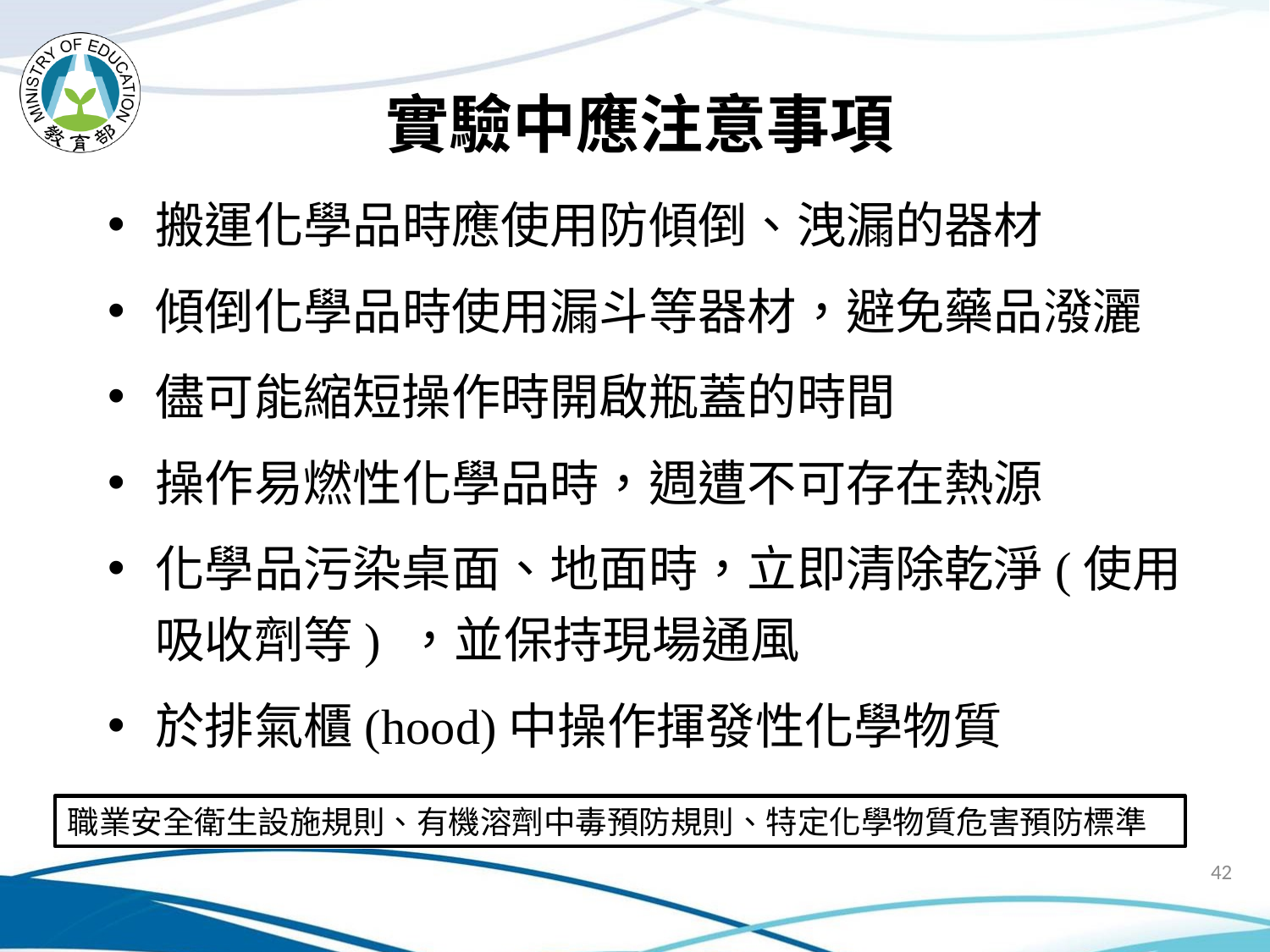

# 實驗中應注意事項
搬運化學品時應使用防傾倒、洩漏的器材
傾倒化學品時使用漏斗等器材，避免藥品潑灑
儘可能縮短操作時開啟瓶蓋的時間
操作易燃性化學品時，週遭不可存在熱源
化學品污染桌面、地面時，立即清除乾淨(使用吸收劑等) ，並保持現場通風
於排氣櫃(hood)中操作揮發性化學物質
職業安全衛生設施規則、有機溶劑中毒預防規則、特定化學物質危害預防標準
42